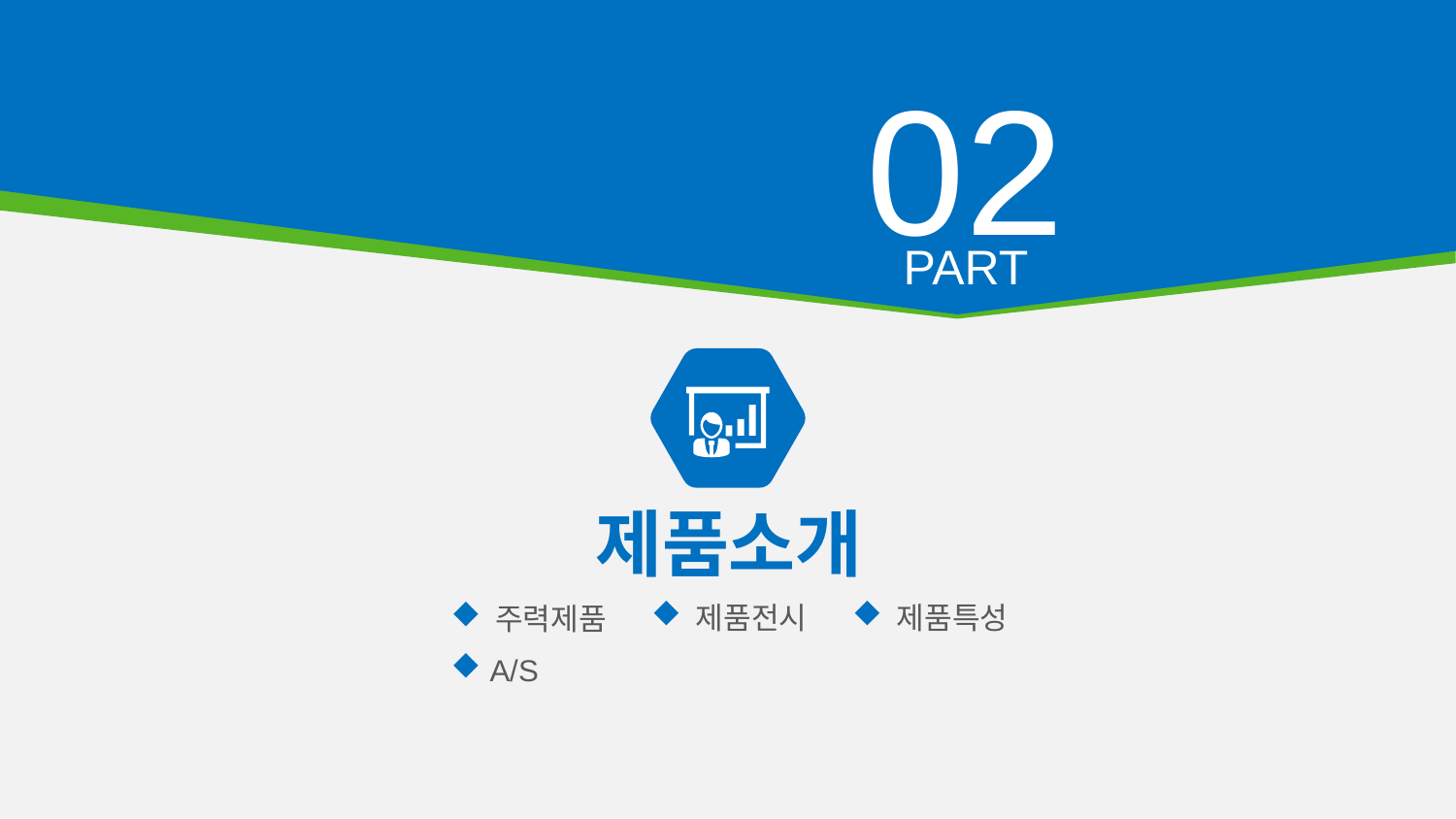

02
PART

제품소개
 제품전시
 제품특성
 주력제품
 A/S